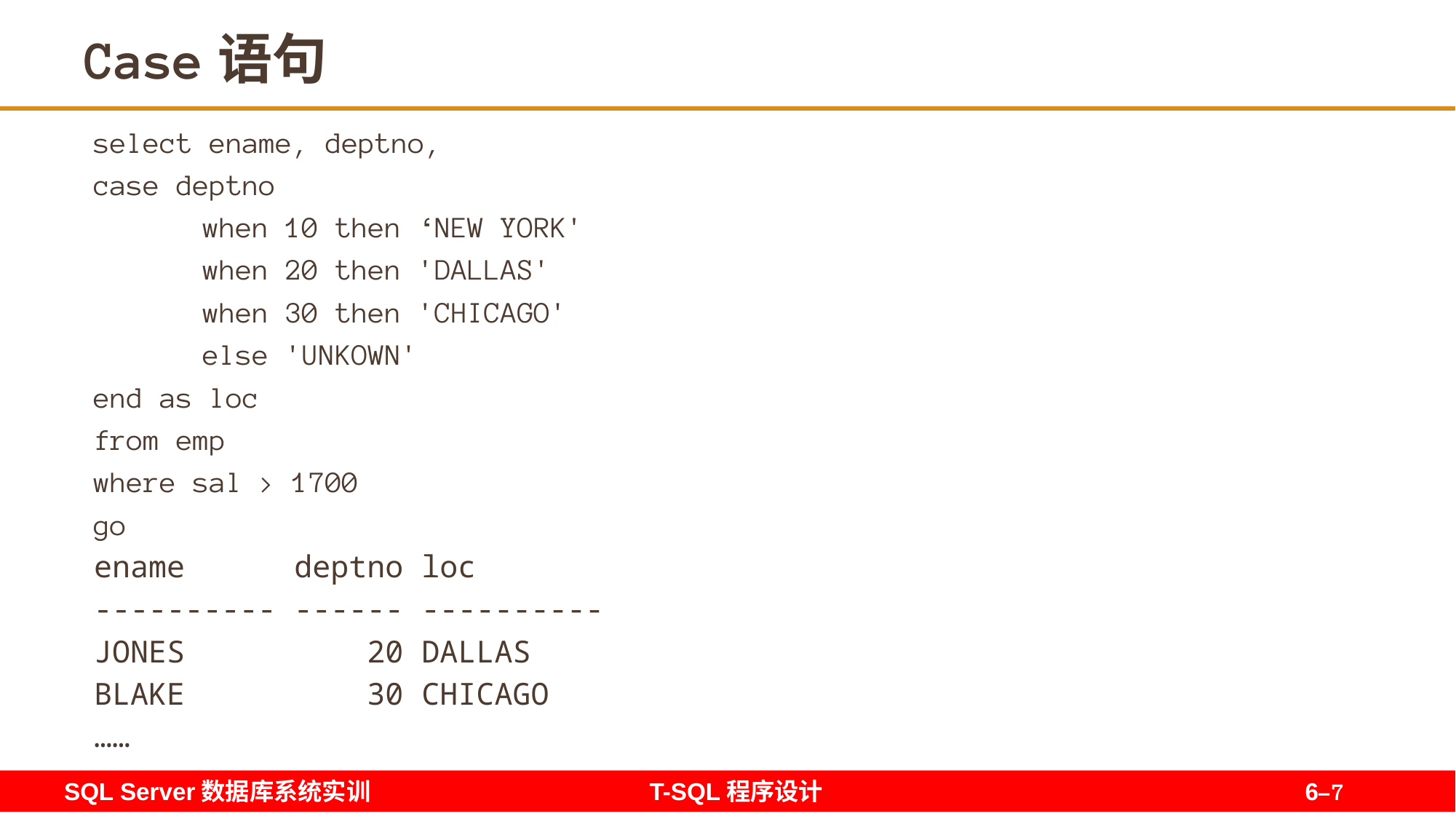

7
# Case语句
select ename, deptno,
case deptno
	when 10 then ‘NEW YORK'
	when 20 then 'DALLAS'
	when 30 then 'CHICAGO'
	else 'UNKOWN'
end as loc
from emp
where sal > 1700
go
ename      deptno loc
---------- ------ ----------
JONES          20 DALLAS
BLAKE          30 CHICAGO
……